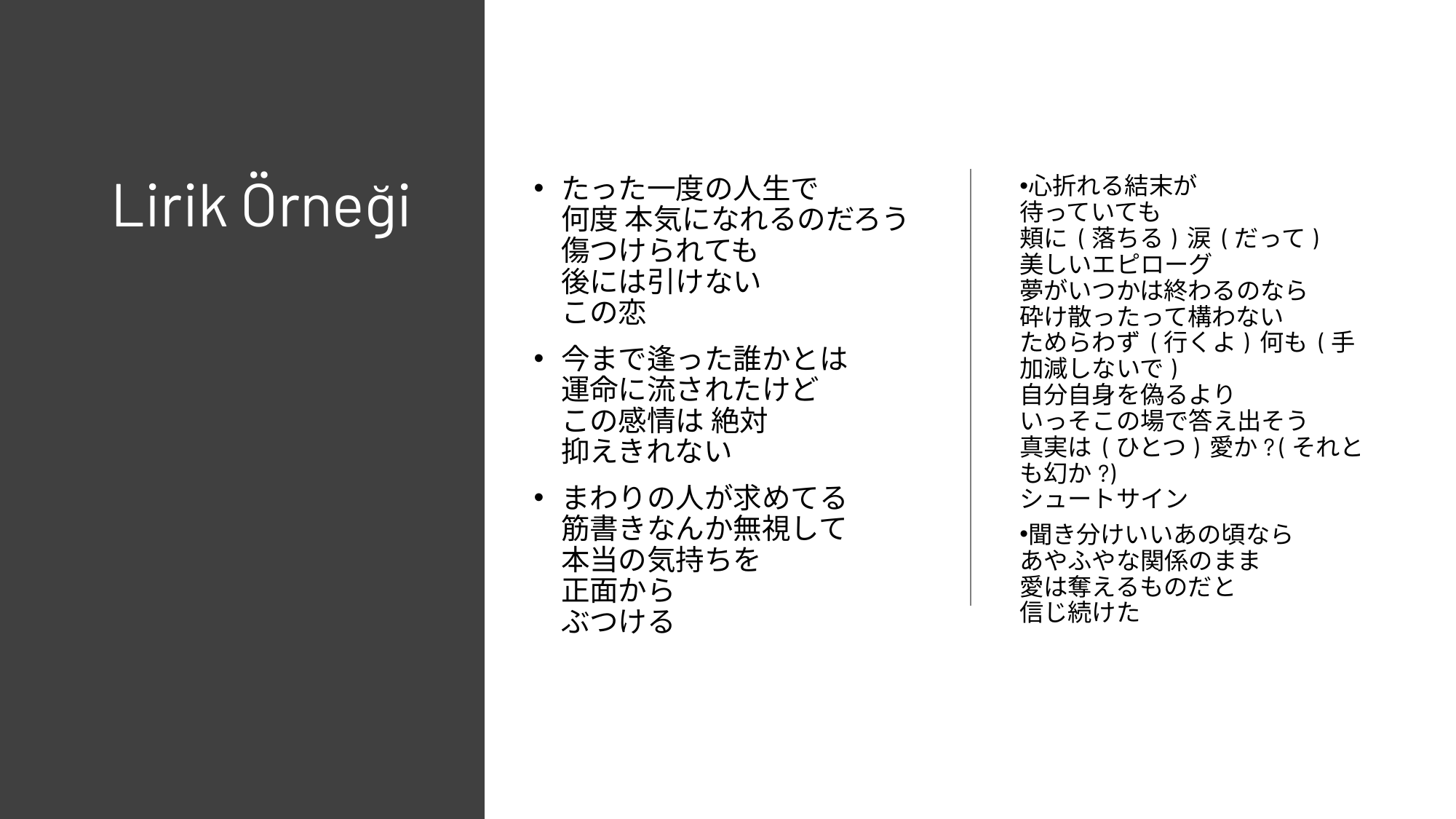

# Lirik Örneği
たった一度の人生で
何度 本気になれるのだろう
傷つけられても
後には引けない
この恋
今まで逢った誰かとは
運命に流されたけど
この感情は 絶対
抑えきれない
まわりの人が求めてる
筋書きなんか無視して
本当の気持ちを
正面から
ぶつける
心折れる結末が
待っていても
頬に (落ちる) 涙 (だって)
美しいエピローグ
夢がいつかは終わるのなら
砕け散ったって構わない
ためらわず (行くよ) 何も (手加減しないで)
自分自身を偽るより
いっそこの場で答え出そう
真実は (ひとつ) 愛か? (それとも幻か?)
シュートサイン
聞き分けいいあの頃なら
あやふやな関係のまま
愛は奪えるものだと
信じ続けた